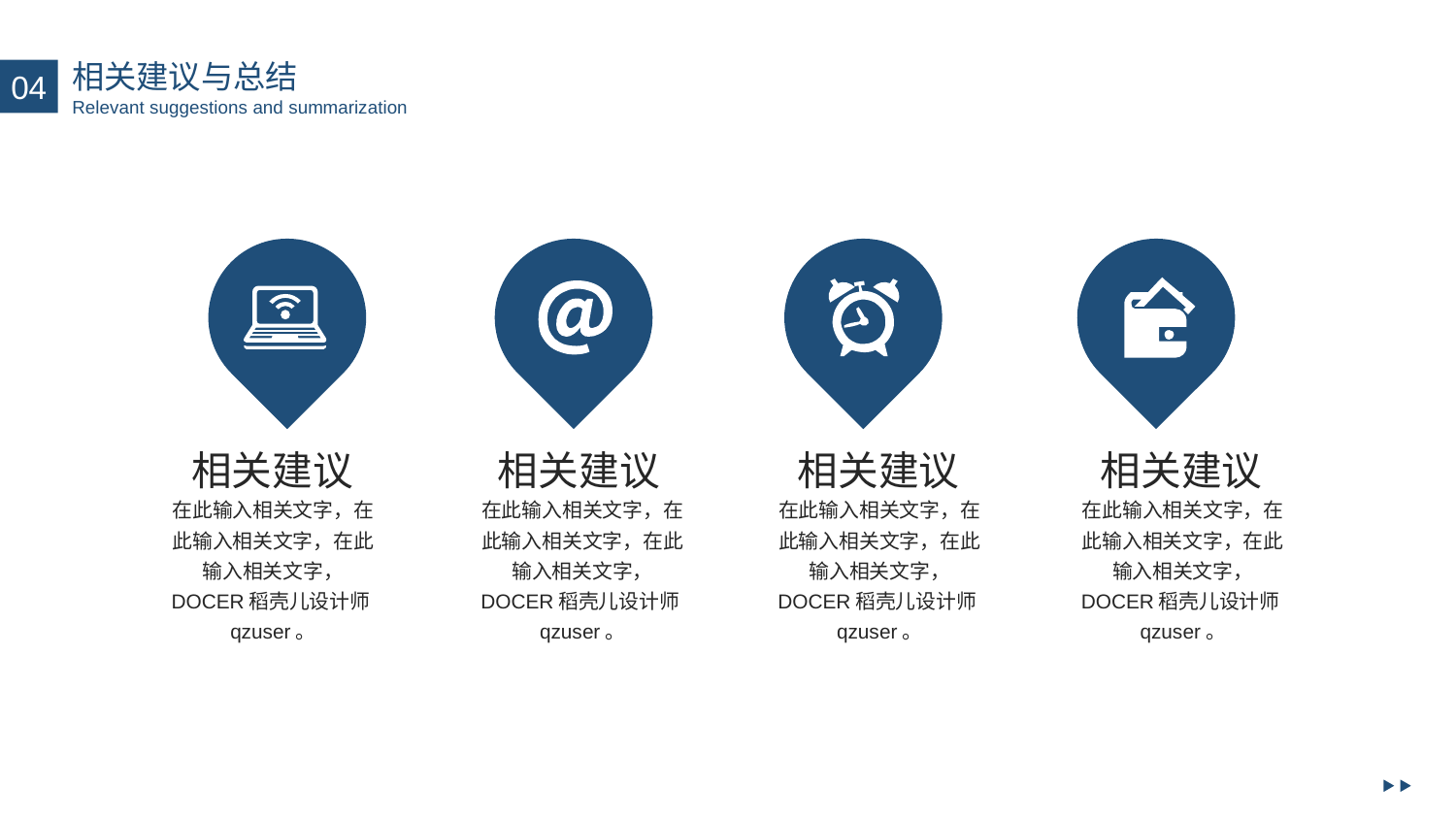

相关建议与总结
Relevant suggestions and summarization
04

相关建议
相关建议
相关建议
相关建议
在此输入相关文字，在此输入相关文字，在此输入相关文字， DOCER稻壳儿设计师qzuser。
在此输入相关文字，在此输入相关文字，在此输入相关文字， DOCER稻壳儿设计师qzuser。
在此输入相关文字，在此输入相关文字，在此输入相关文字， DOCER稻壳儿设计师qzuser。
在此输入相关文字，在此输入相关文字，在此输入相关文字， DOCER稻壳儿设计师qzuser。